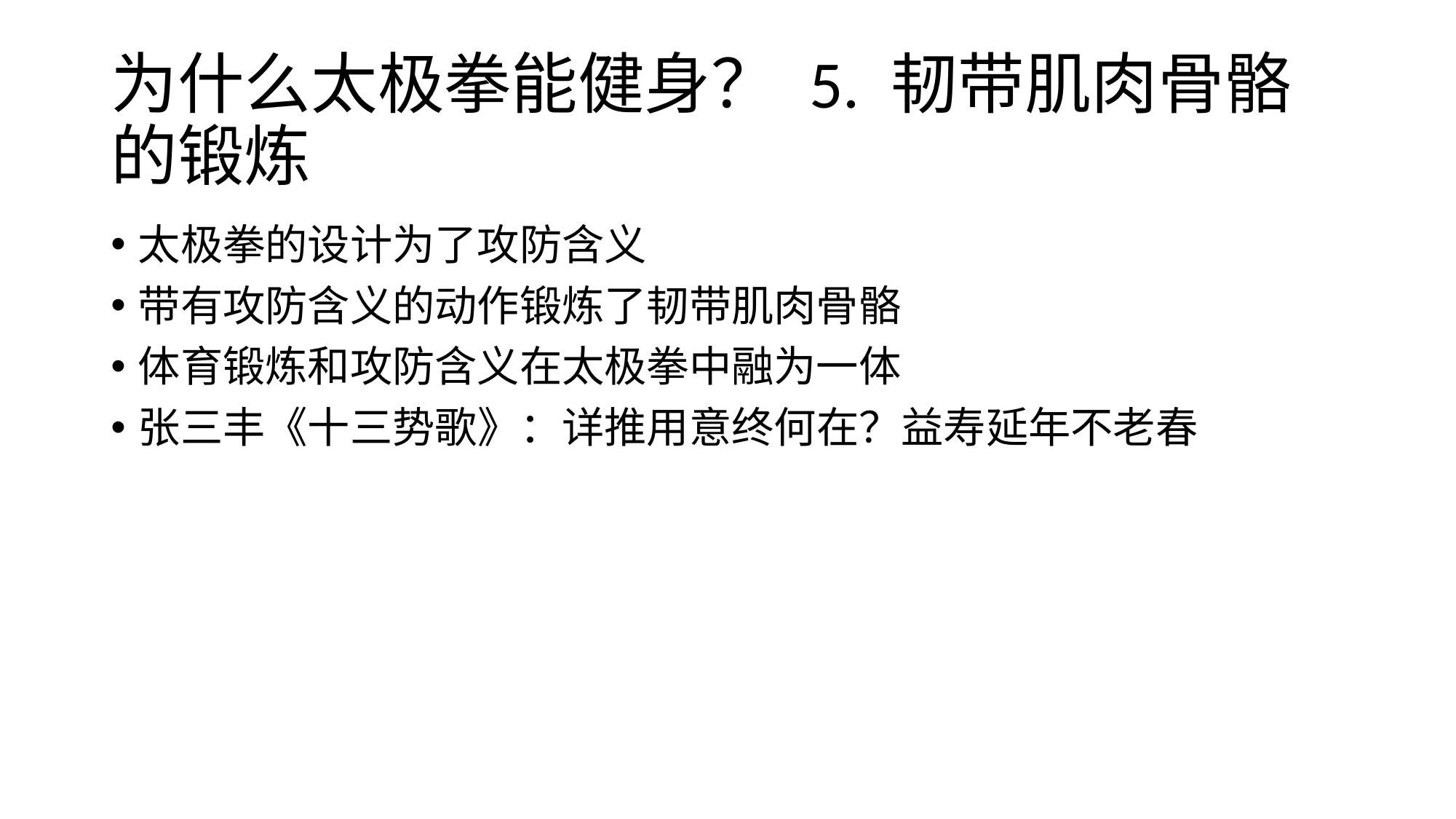

# 为什么太极拳能健身？ 5. 韧带肌肉骨骼的锻炼
太极拳的设计为了攻防含义
带有攻防含义的动作锻炼了韧带肌肉骨骼
体育锻炼和攻防含义在太极拳中融为一体
张三丰《十三势歌》：详推用意终何在？益寿延年不老春